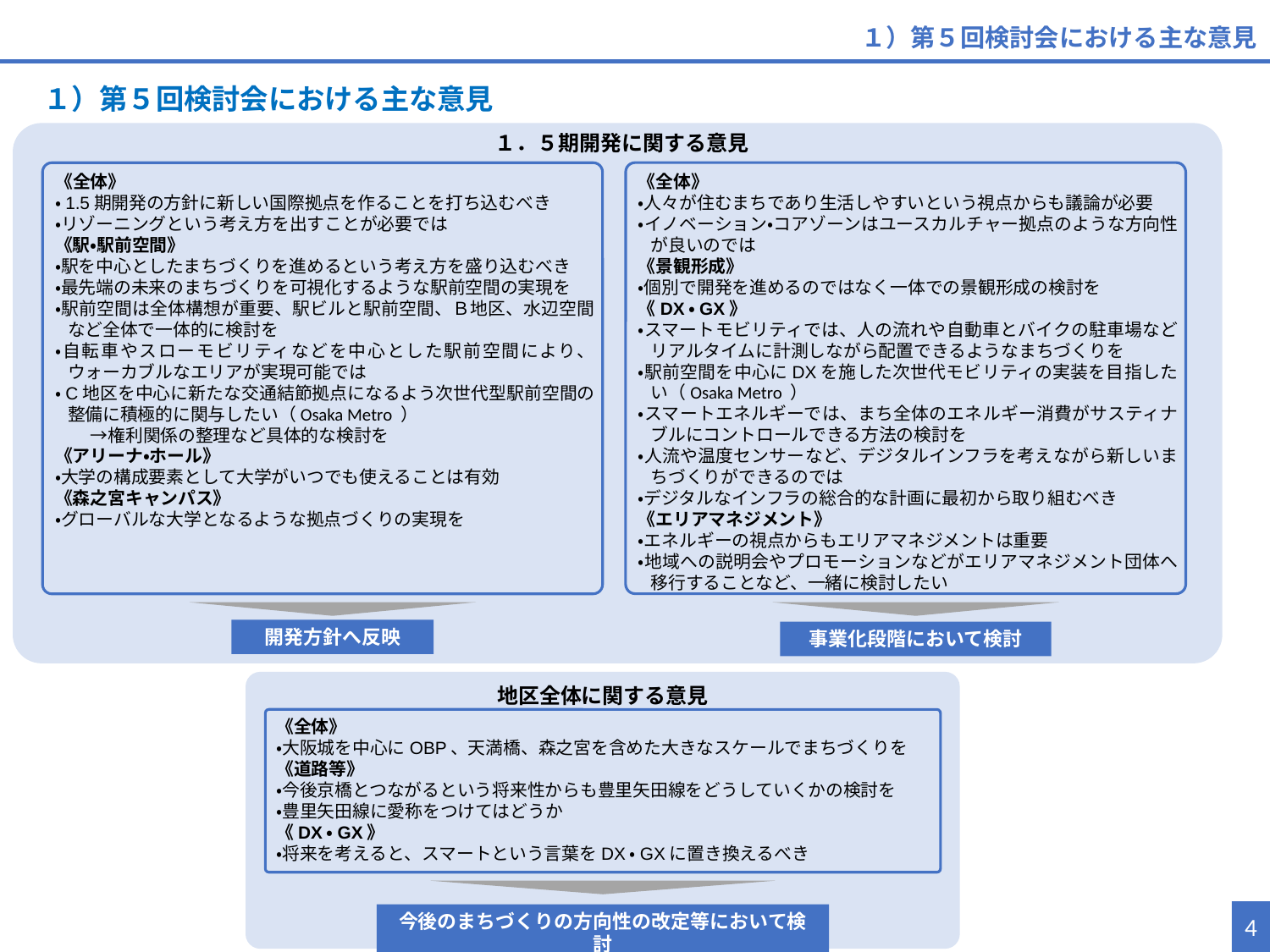

１）第５回検討会における主な意見
１）第５回検討会における主な意見

１．５期開発に関する意見
《全体》
・1.5期開発の方針に新しい国際拠点を作ることを打ち込むべき
・リゾーニングという考え方を出すことが必要では
《駅・駅前空間》
・駅を中心としたまちづくりを進めるという考え方を盛り込むべき
・最先端の未来のまちづくりを可視化するような駅前空間の実現を
・駅前空間は全体構想が重要、駅ビルと駅前空間、Ｂ地区、水辺空間など全体で一体的に検討を
・自転車やスローモビリティなどを中心とした駅前空間により、ウォーカブルなエリアが実現可能では
・C地区を中心に新たな交通結節拠点になるよう次世代型駅前空間の整備に積極的に関与したい（Osaka Metro ）
　　→権利関係の整理など具体的な検討を
《アリーナ・ホール》
・大学の構成要素として大学がいつでも使えることは有効
《森之宮キャンパス》
・グローバルな大学となるような拠点づくりの実現を
《全体》
・人々が住むまちであり生活しやすいという視点からも議論が必要
・イノベーション・コアゾーンはユースカルチャー拠点のような方向性が良いのでは
《景観形成》
・個別で開発を進めるのではなく一体での景観形成の検討を
《DX・GX》
・スマートモビリティでは、人の流れや自動車とバイクの駐車場などリアルタイムに計測しながら配置できるようなまちづくりを
・駅前空間を中心にDXを施した次世代モビリティの実装を目指したい（Osaka Metro ）
・スマートエネルギーでは、まち全体のエネルギー消費がサスティナブルにコントロールできる方法の検討を
・人流や温度センサーなど、デジタルインフラを考えながら新しいまちづくりができるのでは
・デジタルなインフラの総合的な計画に最初から取り組むべき
《エリアマネジメント》
・エネルギーの視点からもエリアマネジメントは重要
・地域への説明会やプロモーションなどがエリアマネジメント団体へ移行することなど、一緒に検討したい

開発方針へ反映
事業化段階において検討

地区全体に関する意見
《全体》
・大阪城を中心にOBP、天満橋、森之宮を含めた大きなスケールでまちづくりを
《道路等》
・今後京橋とつながるという将来性からも豊里矢田線をどうしていくかの検討を
・豊里矢田線に愛称をつけてはどうか
《DX・GX》
・将来を考えると、スマートという言葉をDX・GXに置き換えるべき

4
今後のまちづくりの方向性の改定等において検討